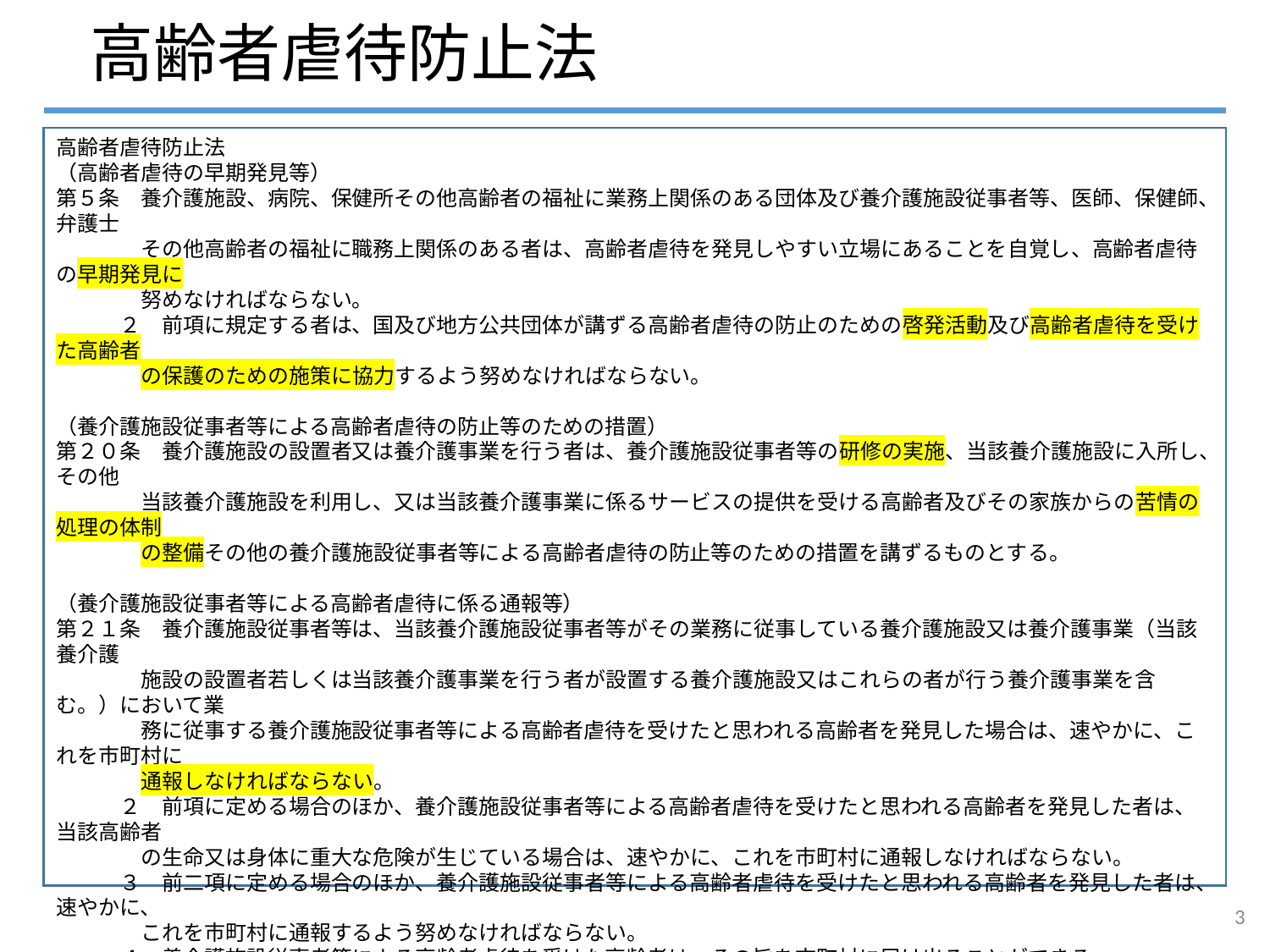

# 高齢者虐待防止法
高齢者虐待防止法
（高齢者虐待の早期発見等）
第５条　養介護施設、病院、保健所その他高齢者の福祉に業務上関係のある団体及び養介護施設従事者等、医師、保健師、弁護士
　　　　その他高齢者の福祉に職務上関係のある者は、高齢者虐待を発見しやすい立場にあることを自覚し、高齢者虐待の早期発見に
　　　　努めなければならない。
　　　２　前項に規定する者は、国及び地方公共団体が講ずる高齢者虐待の防止のための啓発活動及び高齢者虐待を受けた高齢者
　　　　の保護のための施策に協力するよう努めなければならない。

（養介護施設従事者等による高齢者虐待の防止等のための措置）
第２０条　養介護施設の設置者又は養介護事業を行う者は、養介護施設従事者等の研修の実施、当該養介護施設に入所し、その他
　　　　当該養介護施設を利用し、又は当該養介護事業に係るサービスの提供を受ける高齢者及びその家族からの苦情の処理の体制
　　　　の整備その他の養介護施設従事者等による高齢者虐待の防止等のための措置を講ずるものとする。

（養介護施設従事者等による高齢者虐待に係る通報等）
第２１条　養介護施設従事者等は、当該養介護施設従事者等がその業務に従事している養介護施設又は養介護事業（当該養介護
　　　　施設の設置者若しくは当該養介護事業を行う者が設置する養介護施設又はこれらの者が行う養介護事業を含む。）において業
　　　　務に従事する養介護施設従事者等による高齢者虐待を受けたと思われる高齢者を発見した場合は、速やかに、これを市町村に
　　　　通報しなければならない。
　　　２　前項に定める場合のほか、養介護施設従事者等による高齢者虐待を受けたと思われる高齢者を発見した者は、当該高齢者
　　　　の生命又は身体に重大な危険が生じている場合は、速やかに、これを市町村に通報しなければならない。
　　　３　前二項に定める場合のほか、養介護施設従事者等による高齢者虐待を受けたと思われる高齢者を発見した者は、速やかに、
　　　　これを市町村に通報するよう努めなければならない。
　　　４　養介護施設従事者等による高齢者虐待を受けた高齢者は、その旨を市町村に届け出ることができる。
　　　５　第十八条の規定は、第一項から第三項までの規定による通報又は前項の規定による届出の受理に関する事務を担当する部
　　　　局の周知について準用する。
　　　６　刑法の秘密漏示罪の規定その他の守秘義務に関する法律の規定は、第一項から第三項までの規定による通報（虚偽であるも
　　　　の及び過失によるものを除く。次項において同じ。）をすることを妨げるものと解釈してはならない。
　　　７　養介護施設従事者等は、第一項から第三項までの規定による通報をしたことを理由として、解雇その他不利益な取扱いを受け
　　　　ない。
3